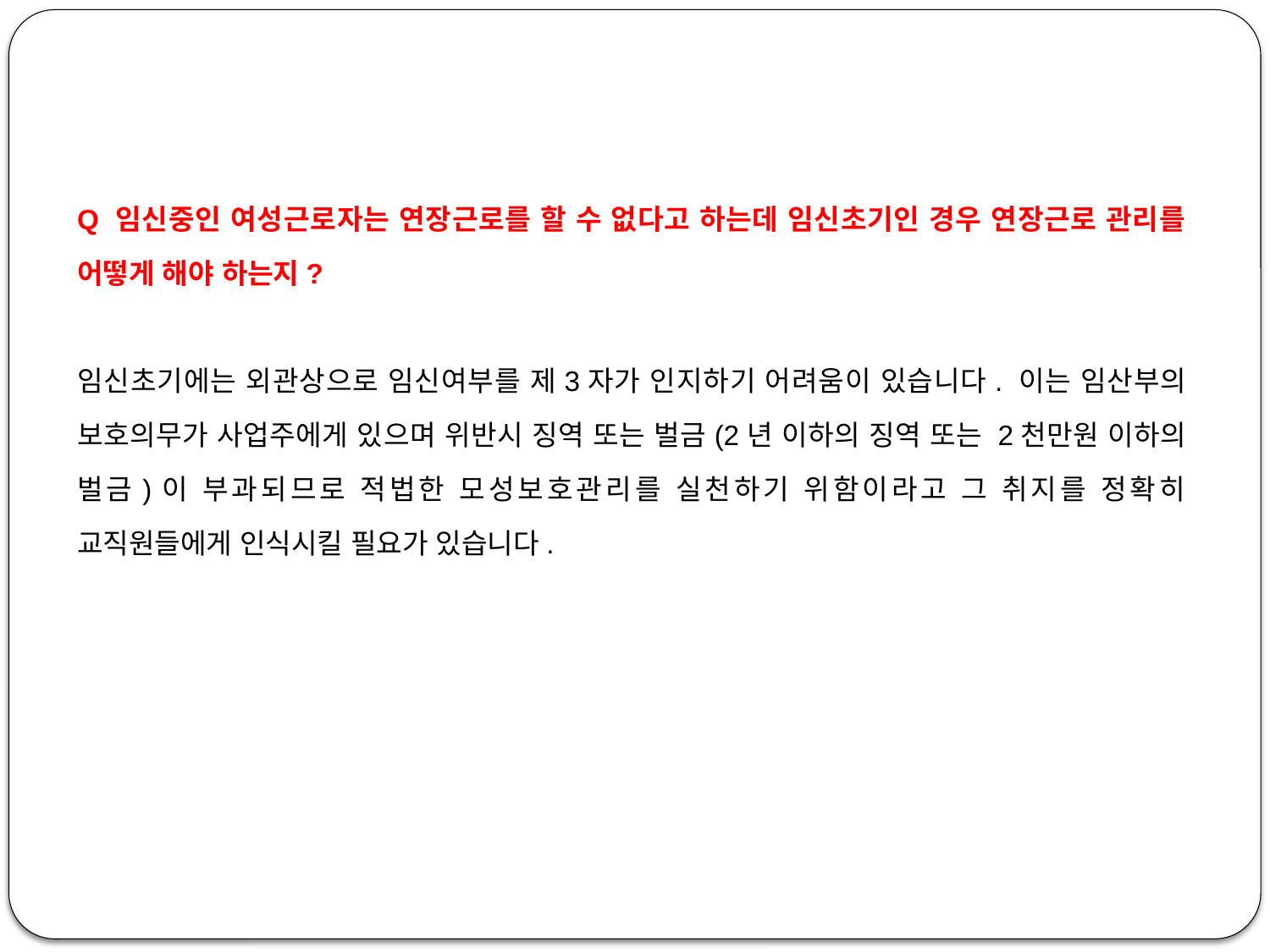

Q 임신중인 여성근로자는 연장근로를 할 수 없다고 하는데 임신초기인 경우 연장근로 관리를 어떻게 해야 하는지?

임신초기에는 외관상으로 임신여부를 제3자가 인지하기 어려움이 있습니다. 이는 임산부의 보호의무가 사업주에게 있으며 위반시 징역 또는 벌금(2년 이하의 징역 또는 2천만원 이하의 벌금)이 부과되므로 적법한 모성보호관리를 실천하기 위함이라고 그 취지를 정확히 교직원들에게 인식시킬 필요가 있습니다.